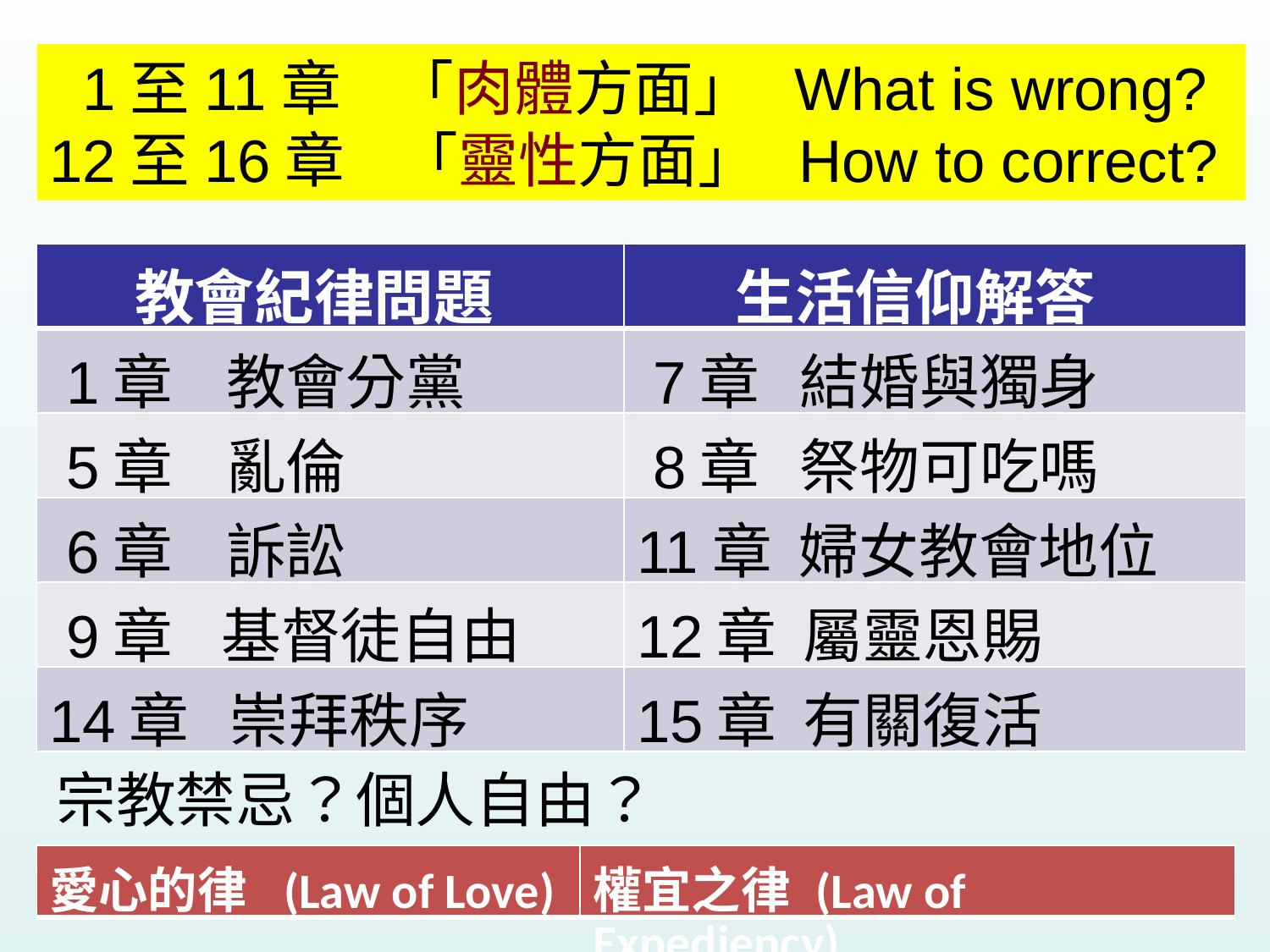

1至11章    「肉體方面」  What is wrong?
12至16章    「靈性方面」  How to correct?
| 教會紀律問題 | 生活信仰解答 |
| --- | --- |
| 1章 教會分黨 | 7章 結婚與獨身 |
| 5章 亂倫 | 8章 祭物可吃嗎 |
| 6章 訴訟 | 11章 婦女教會地位 |
| 9章 基督徒自由 | 12章 屬靈恩賜 |
| 14章 崇拜秩序 | 15章 有關復活 |
宗教禁忌？個人自由？
| 愛心的律 (Law of Love) | 權宜之律 (Law of Expediency) |
| --- | --- |